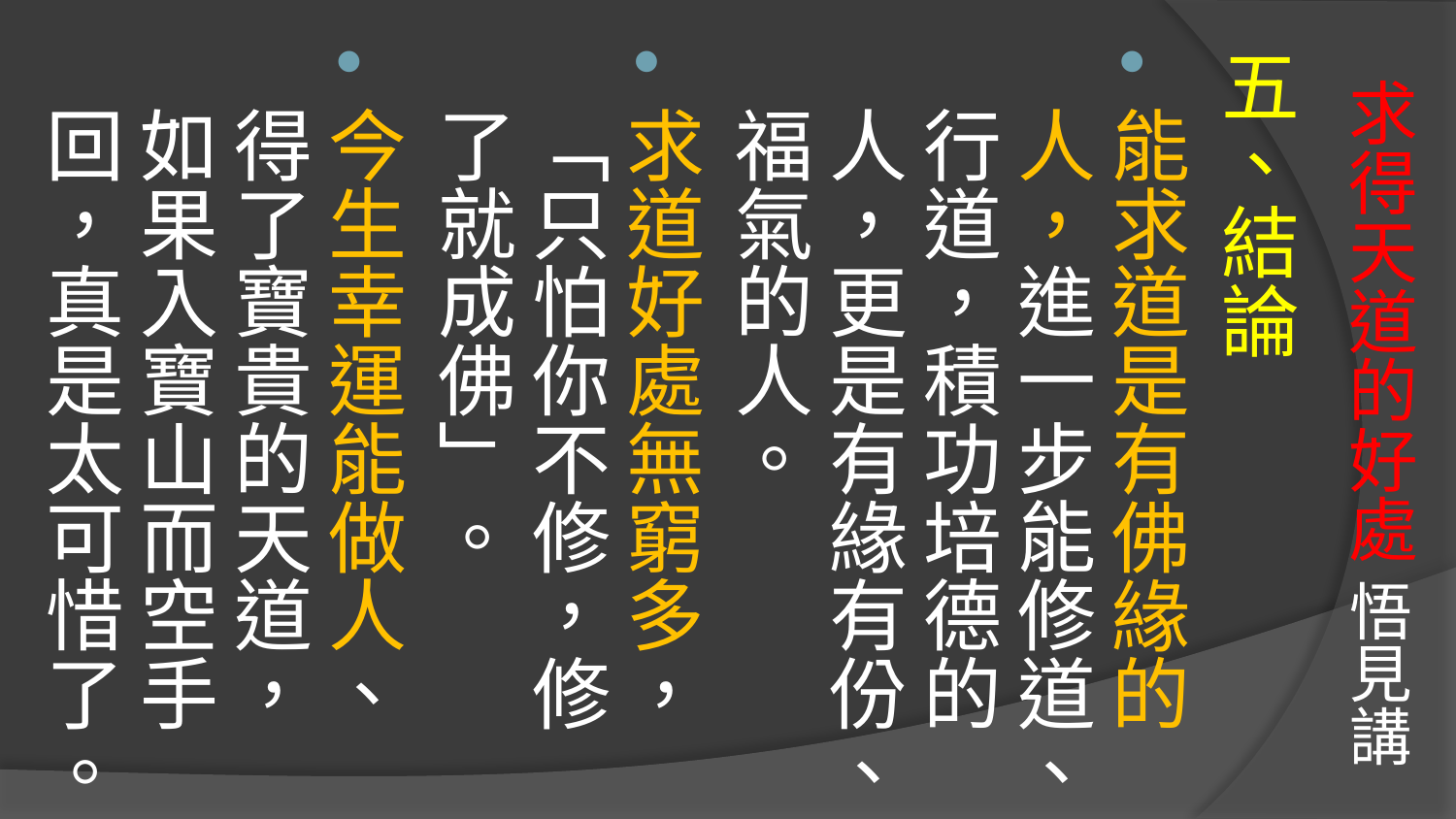

# 求得天道的好處 悟見講
五、結論
能求道是有佛緣的人，進一步能修道、行道，積功培德的人，更是有緣有份、福氣的人。
求道好處無窮多，「只怕你不修，修了就成佛」。
今生幸運能做人、得了寶貴的天道，如果入寶山而空手回，真是太可惜了。